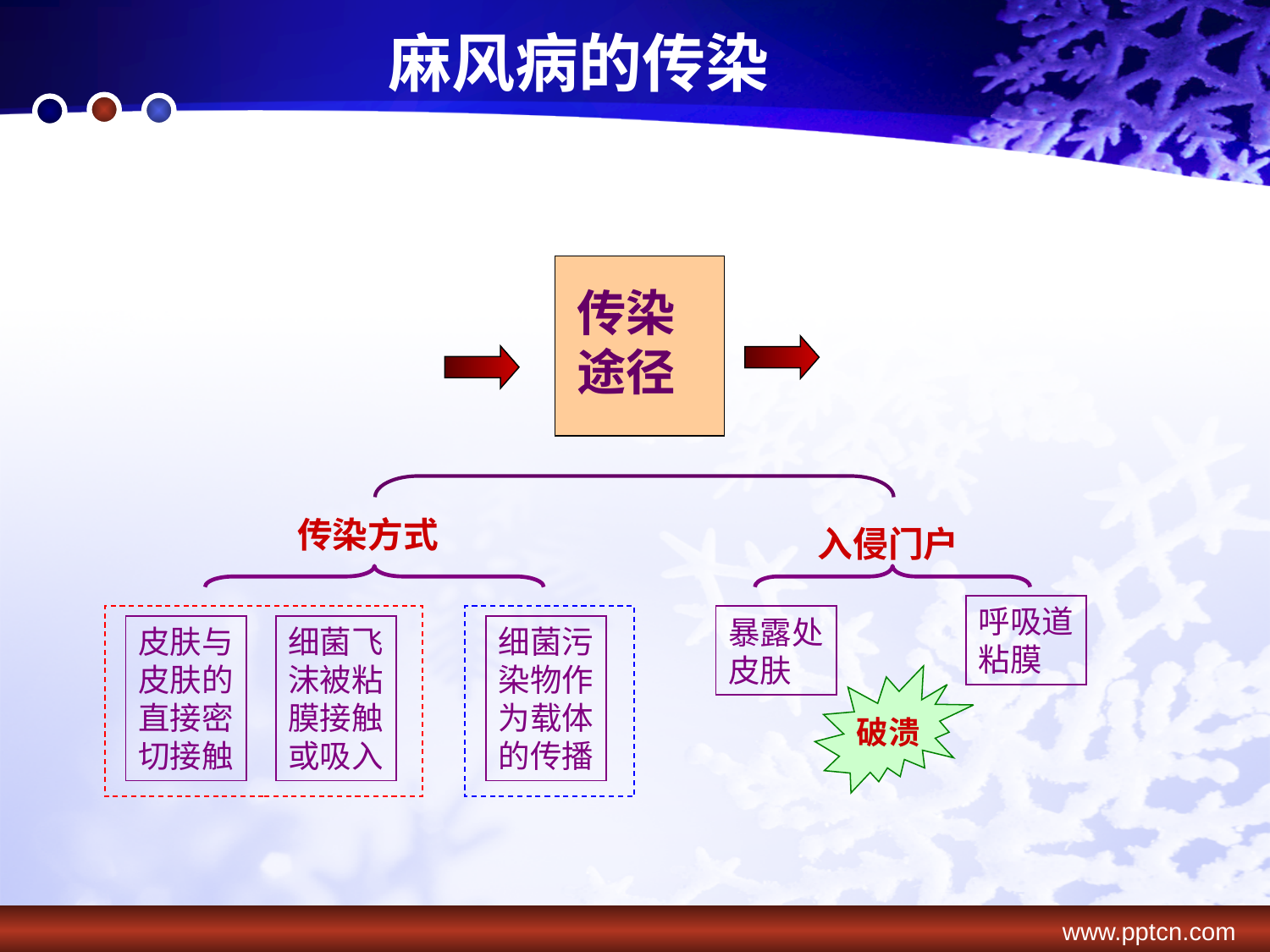

麻风病的传染

传染
途径

传染方式
入侵门户
呼吸道
粘膜

暴露处
皮肤
皮肤与
皮肤的
直接密
切接触
细菌飞
沫被粘
膜接触
或吸入
细菌污
染物作
为载体
的传播
破溃
www.pptcn.com